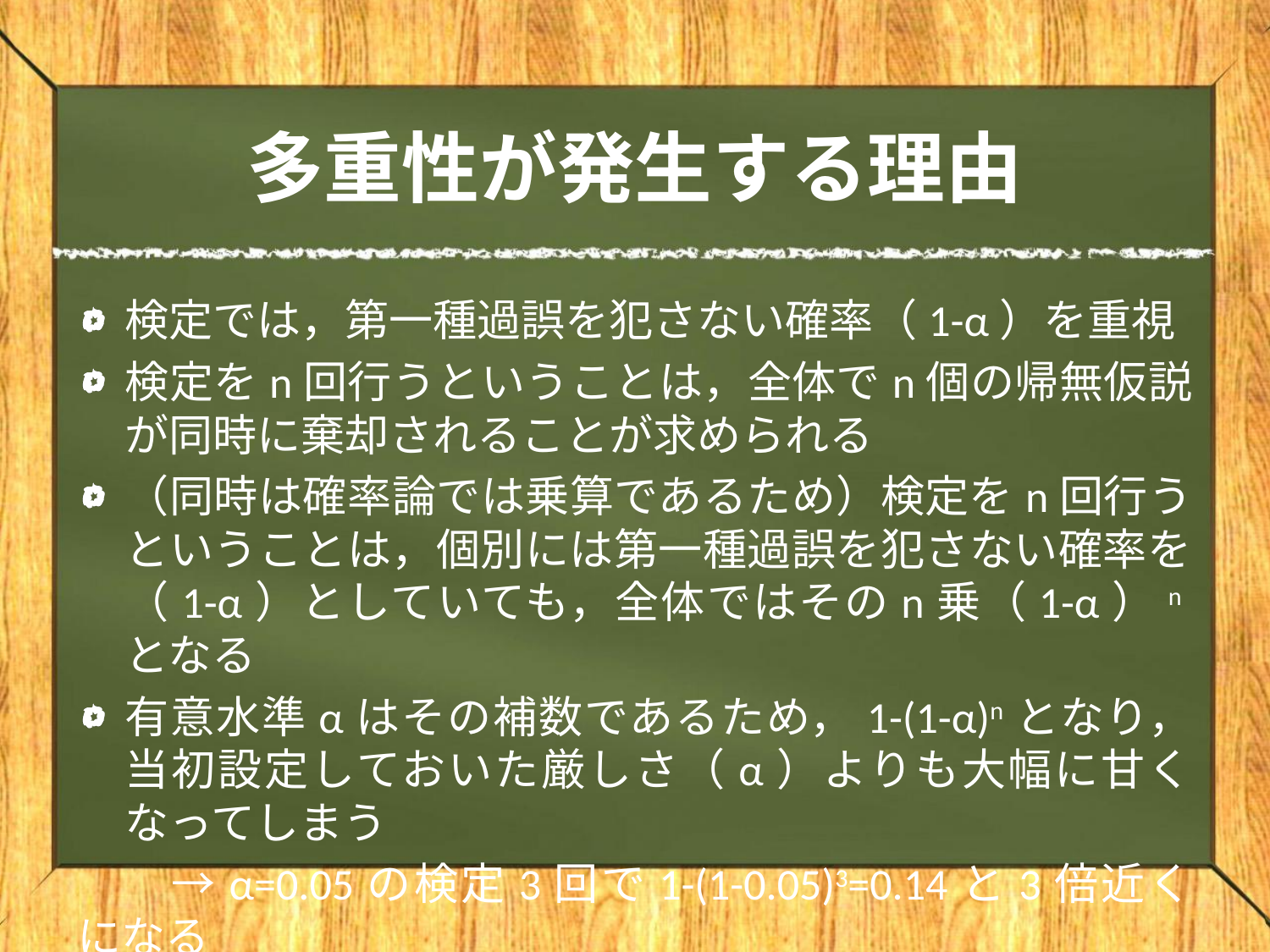

# 多重性が発生する理由
検定では，第一種過誤を犯さない確率（1-α）を重視
検定をn回行うということは，全体でn個の帰無仮説が同時に棄却されることが求められる
（同時は確率論では乗算であるため）検定をn回行うということは，個別には第一種過誤を犯さない確率を（1-α）としていても，全体ではそのn乗（1-α）nとなる
有意水準αはその補数であるため，1-(1-α)nとなり，当初設定しておいた厳しさ（α）よりも大幅に甘くなってしまう
　　→α=0.05の検定3回で1-(1-0.05)3=0.14と3倍近くになる